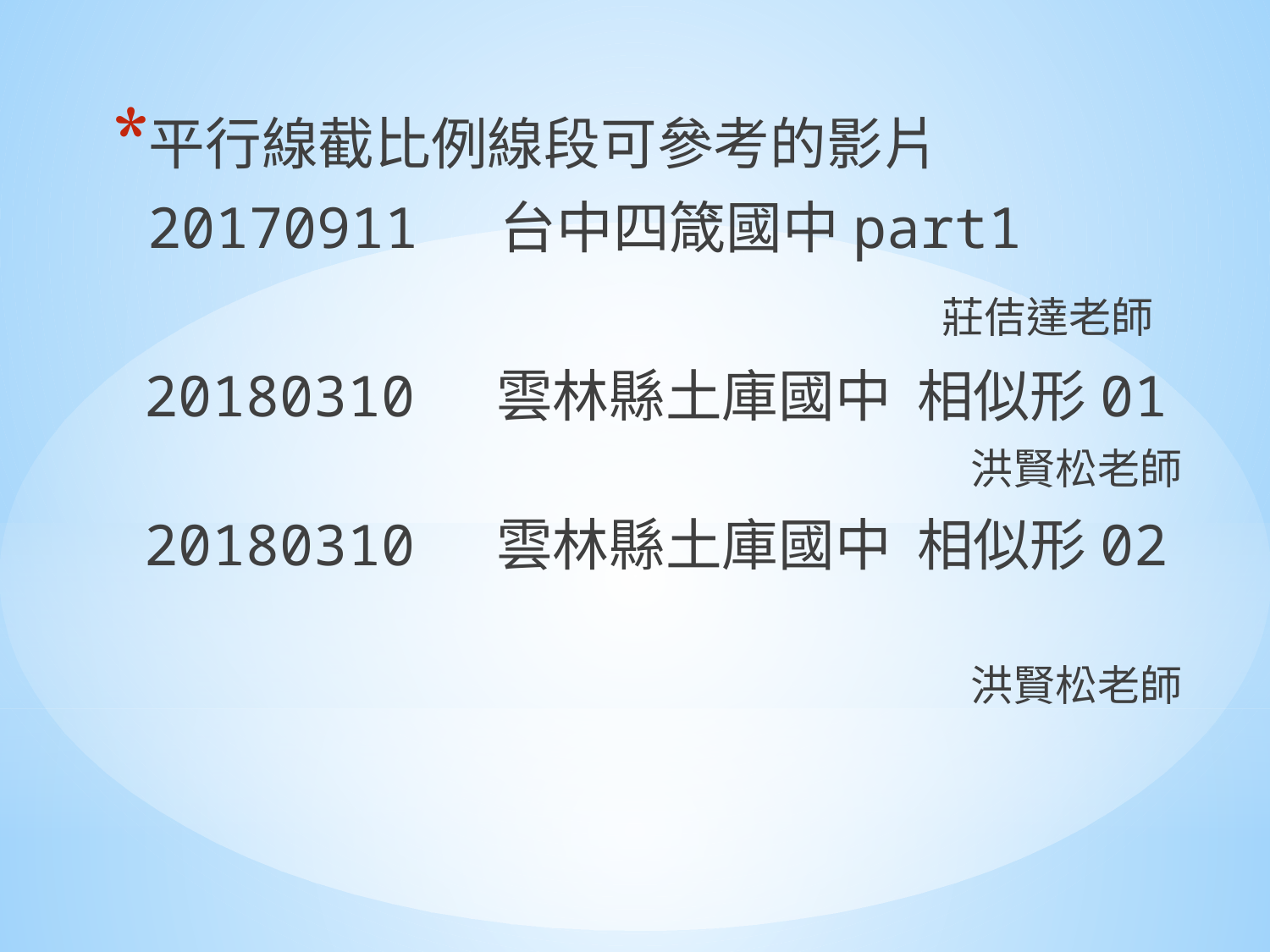

平行線截比例線段可參考的影片
 20170911  台中四箴國中part1
                                       莊佶達老師
  20180310  雲林縣土庫國中  相似形01
洪賢松老師
  20180310  雲林縣土庫國中  相似形02
洪賢松老師